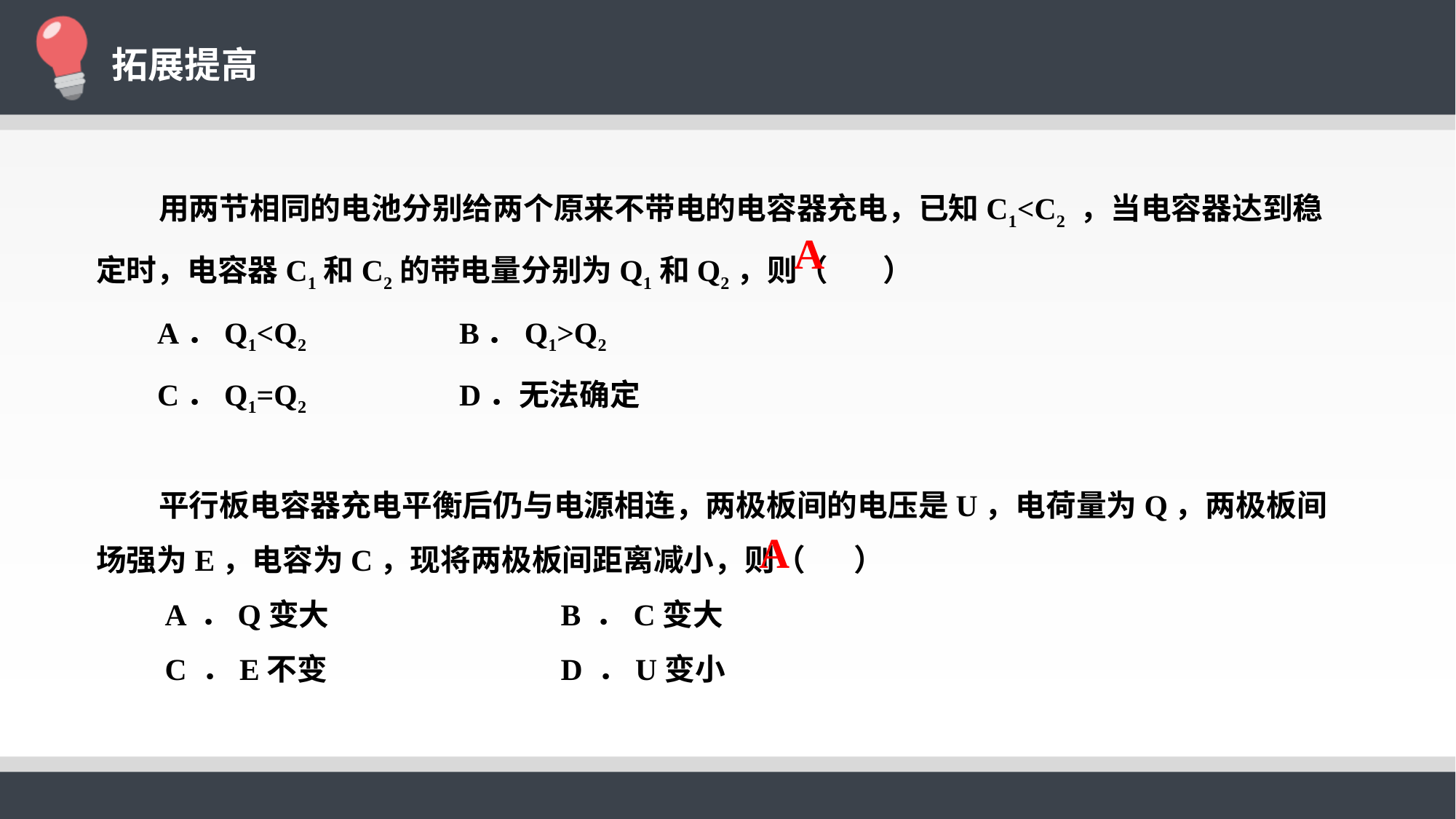

拓展提高
        用两节相同的电池分别给两个原来不带电的电容器充电，已知C1<C2 ，当电容器达到稳定时，电容器C1和C2的带电量分别为Q1和Q2，则（        ）
        A．Q1<Q2                    B．Q1>Q2
        C．Q1=Q2                    D．无法确定
A
        平行板电容器充电平衡后仍与电源相连，两极板间的电压是U，电荷量为Q，两极板间场强为E，电容为C，现将两极板间距离减小，则（       ）
         A ．Q变大		   B ．C变大
         C ．E不变		   D ．U变小
A